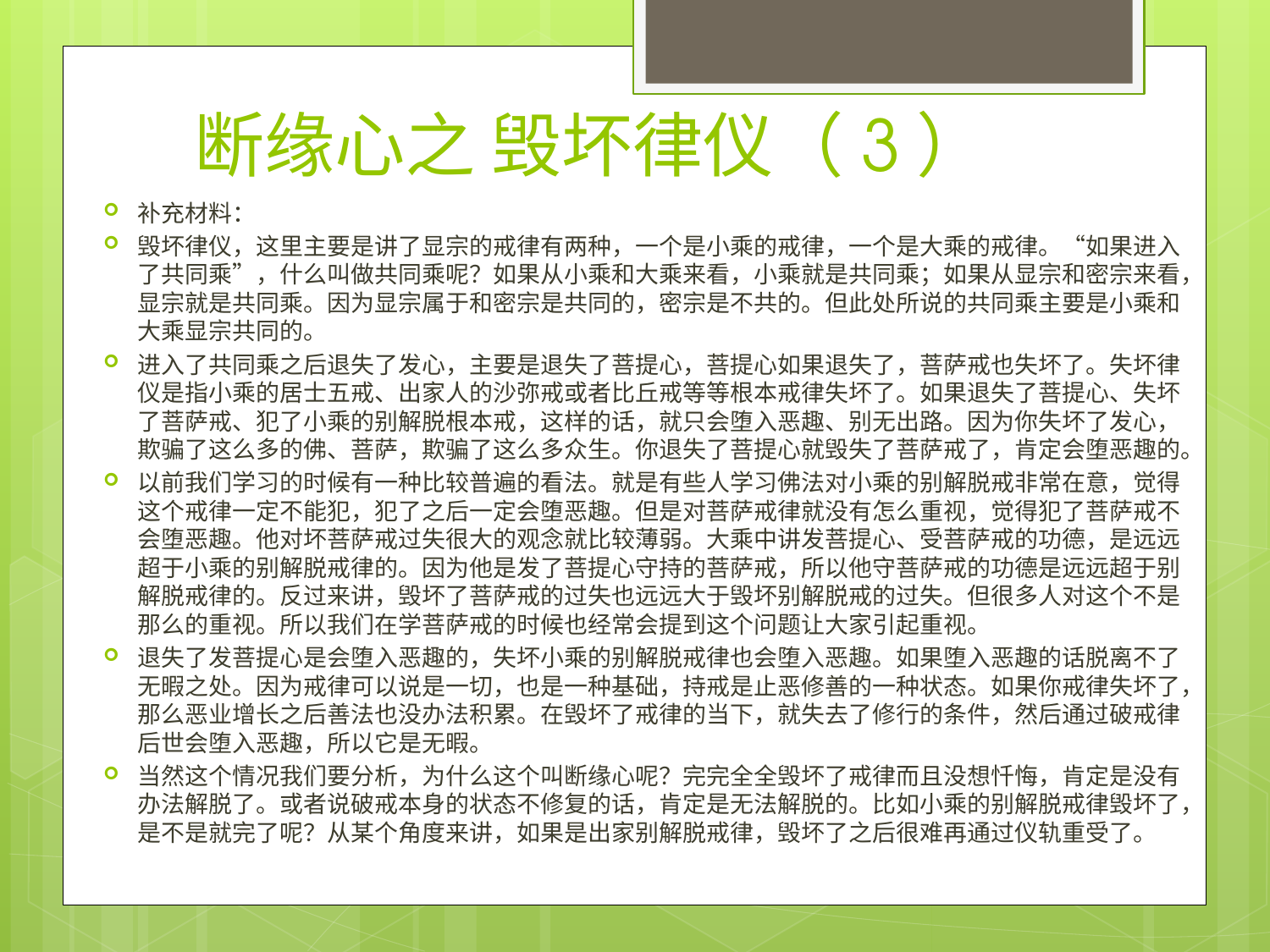

# 断缘心之 毁坏律仪（3）
补充材料：
毁坏律仪，这里主要是讲了显宗的戒律有两种，一个是小乘的戒律，一个是大乘的戒律。“如果进入了共同乘”，什么叫做共同乘呢？如果从小乘和大乘来看，小乘就是共同乘；如果从显宗和密宗来看，显宗就是共同乘。因为显宗属于和密宗是共同的，密宗是不共的。但此处所说的共同乘主要是小乘和大乘显宗共同的。
进入了共同乘之后退失了发心，主要是退失了菩提心，菩提心如果退失了，菩萨戒也失坏了。失坏律仪是指小乘的居士五戒、出家人的沙弥戒或者比丘戒等等根本戒律失坏了。如果退失了菩提心、失坏了菩萨戒、犯了小乘的别解脱根本戒，这样的话，就只会堕入恶趣、别无出路。因为你失坏了发心，欺骗了这么多的佛、菩萨，欺骗了这么多众生。你退失了菩提心就毁失了菩萨戒了，肯定会堕恶趣的。
以前我们学习的时候有一种比较普遍的看法。就是有些人学习佛法对小乘的别解脱戒非常在意，觉得这个戒律一定不能犯，犯了之后一定会堕恶趣。但是对菩萨戒律就没有怎么重视，觉得犯了菩萨戒不会堕恶趣。他对坏菩萨戒过失很大的观念就比较薄弱。大乘中讲发菩提心、受菩萨戒的功德，是远远超于小乘的别解脱戒律的。因为他是发了菩提心守持的菩萨戒，所以他守菩萨戒的功德是远远超于别解脱戒律的。反过来讲，毁坏了菩萨戒的过失也远远大于毁坏别解脱戒的过失。但很多人对这个不是那么的重视。所以我们在学菩萨戒的时候也经常会提到这个问题让大家引起重视。
退失了发菩提心是会堕入恶趣的，失坏小乘的别解脱戒律也会堕入恶趣。如果堕入恶趣的话脱离不了无暇之处。因为戒律可以说是一切，也是一种基础，持戒是止恶修善的一种状态。如果你戒律失坏了，那么恶业增长之后善法也没办法积累。在毁坏了戒律的当下，就失去了修行的条件，然后通过破戒律后世会堕入恶趣，所以它是无暇。
当然这个情况我们要分析，为什么这个叫断缘心呢？完完全全毁坏了戒律而且没想忏悔，肯定是没有办法解脱了。或者说破戒本身的状态不修复的话，肯定是无法解脱的。比如小乘的别解脱戒律毁坏了，是不是就完了呢？从某个角度来讲，如果是出家别解脱戒律，毁坏了之后很难再通过仪轨重受了。